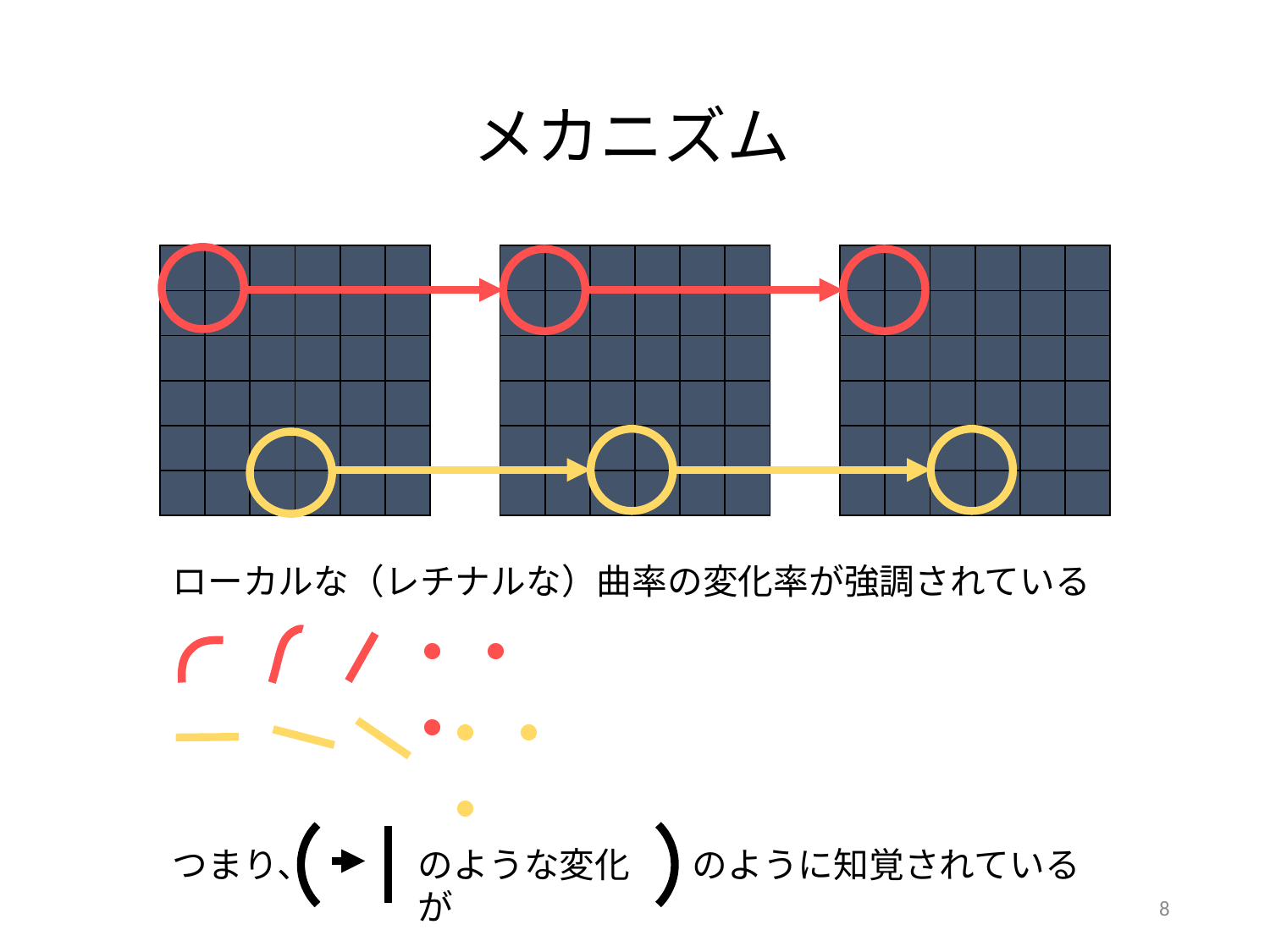

メカニズム

|  |  |  |  |  |  |
| --- | --- | --- | --- | --- | --- |
|  |  |  |  |  |  |
|  |  |  |  |  |  |
|  |  |  |  |  |  |
|  |  |  |  |  |  |
|  |  |  |  |  |  |
|  |  |  |  |  |  |
| --- | --- | --- | --- | --- | --- |
|  |  |  |  |  |  |
|  |  |  |  |  |  |
|  |  |  |  |  |  |
|  |  |  |  |  |  |
|  |  |  |  |  |  |
|  |  |  |  |  |  |
| --- | --- | --- | --- | --- | --- |
|  |  |  |  |  |  |
|  |  |  |  |  |  |
|  |  |  |  |  |  |
|  |  |  |  |  |  |
|  |  |  |  |  |  |

ローカルな（レチナルな）曲率の変化率が強調されている
・・・

・・・

つまり、
のような変化が
のように知覚されている
8